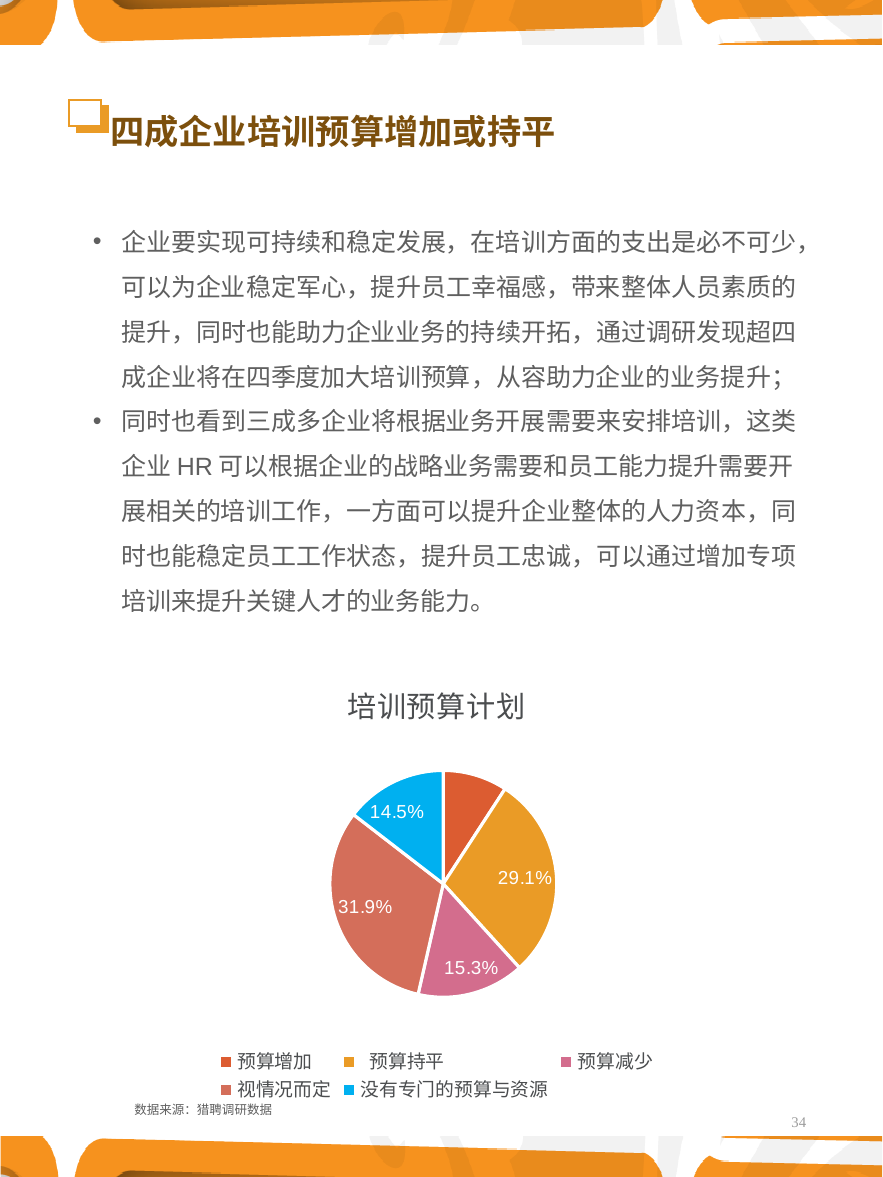

# 四成企业培训预算增加或持平

企业要实现可持续和稳定发展，在培训方面的支出是必不可少，可以为企业稳定军心，提升员工幸福感，带来整体人员素质的提升，同时也能助力企业业务的持续开拓，通过调研发现超四成企业将在四季度加大培训预算，从容助力企业的业务提升；
同时也看到三成多企业将根据业务开展需要来安排培训，这类企业HR可以根据企业的战略业务需要和员工能力提升需要开展相关的培训工作，一方面可以提升企业整体的人力资本，同时也能稳定员工工作状态，提升员工忠诚，可以通过增加专项培训来提升关键人才的业务能力。

### Chart: 培训预算计划

| Category |  |
|---|---|
| 预算增加 | 0.09183673469387756 |
|  预算持平 | 0.29081632653061223 |
| 预算减少 | 0.15306122448979592 |
| 视情况而定 | 0.31887755102040816 |
| 没有专门的预算与资源 | 0.14540816326530612 |
34
数据来源：猎聘调研数据